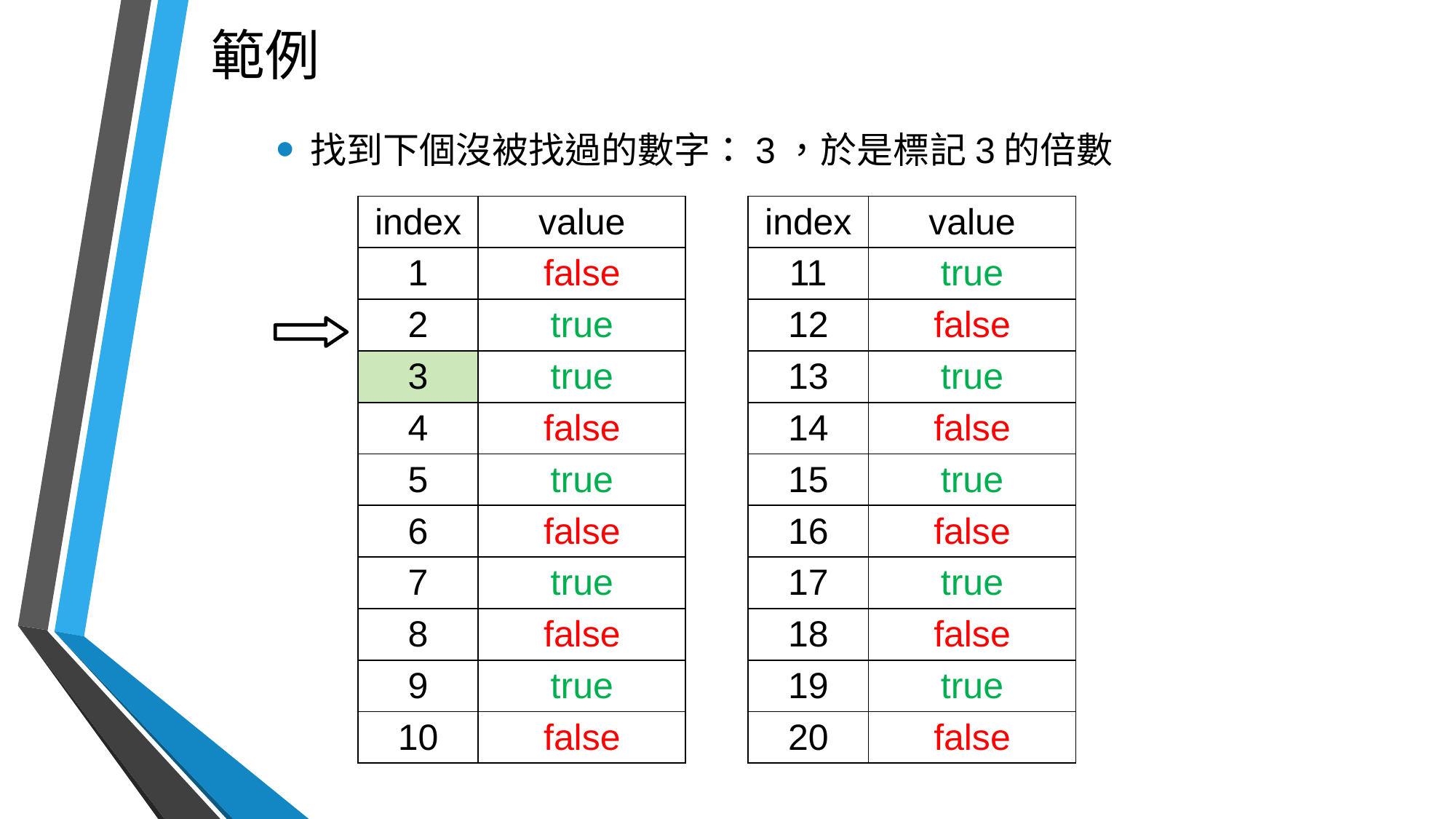

# 範例
找到下個沒被找過的數字：3，於是標記3的倍數
| index | value |
| --- | --- |
| 1 | false |
| 2 | true |
| 3 | true |
| 4 | false |
| 5 | true |
| 6 | false |
| 7 | true |
| 8 | false |
| 9 | true |
| 10 | false |
| index | value |
| --- | --- |
| 11 | true |
| 12 | false |
| 13 | true |
| 14 | false |
| 15 | true |
| 16 | false |
| 17 | true |
| 18 | false |
| 19 | true |
| 20 | false |